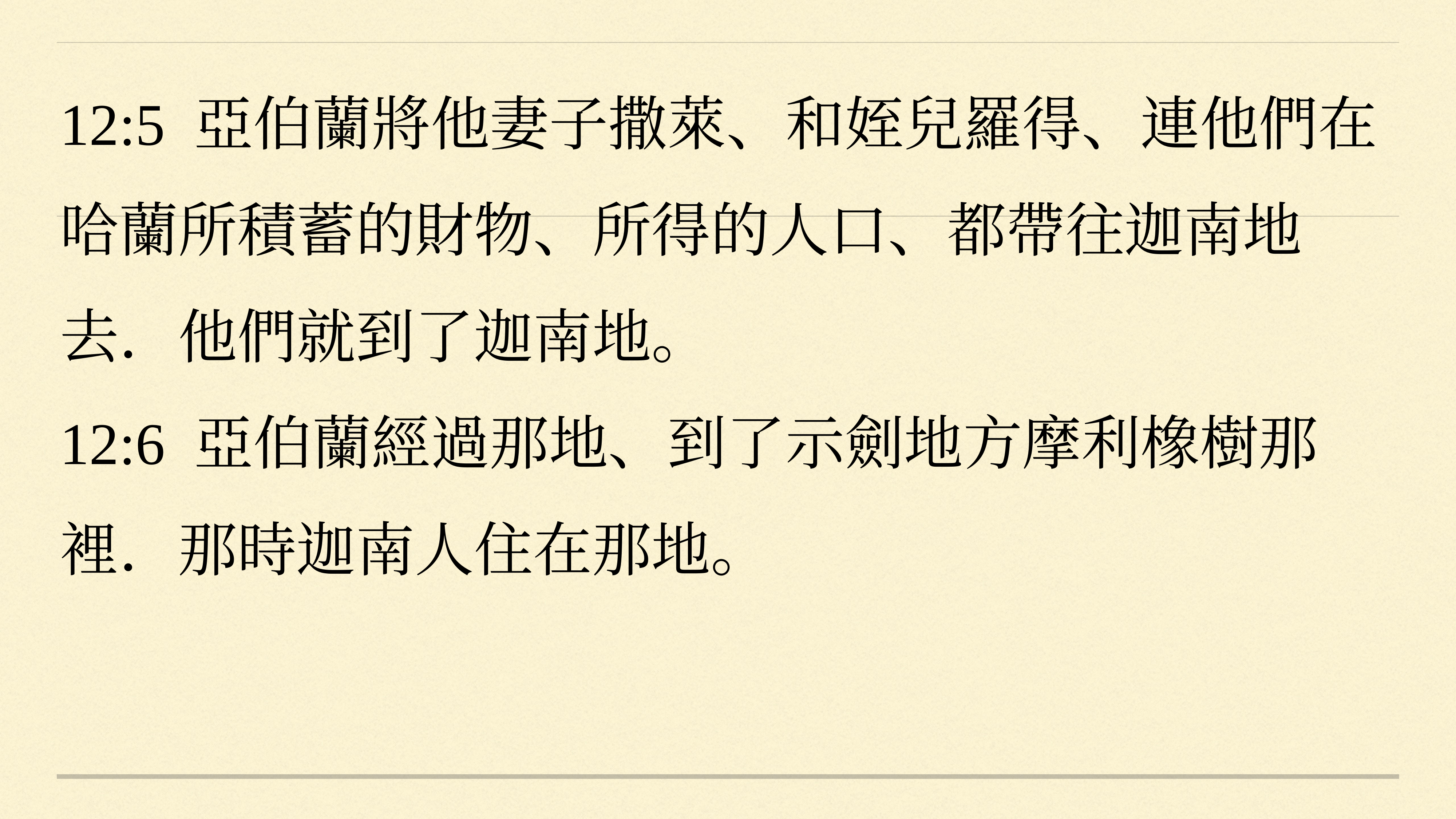

12:5 亞伯蘭將他妻子撒萊、和姪兒羅得、連他們在哈蘭所積蓄的財物、所得的人口、都帶往迦南地去．他們就到了迦南地。
12:6 亞伯蘭經過那地、到了示劍地方摩利橡樹那裡．那時迦南人住在那地。
#